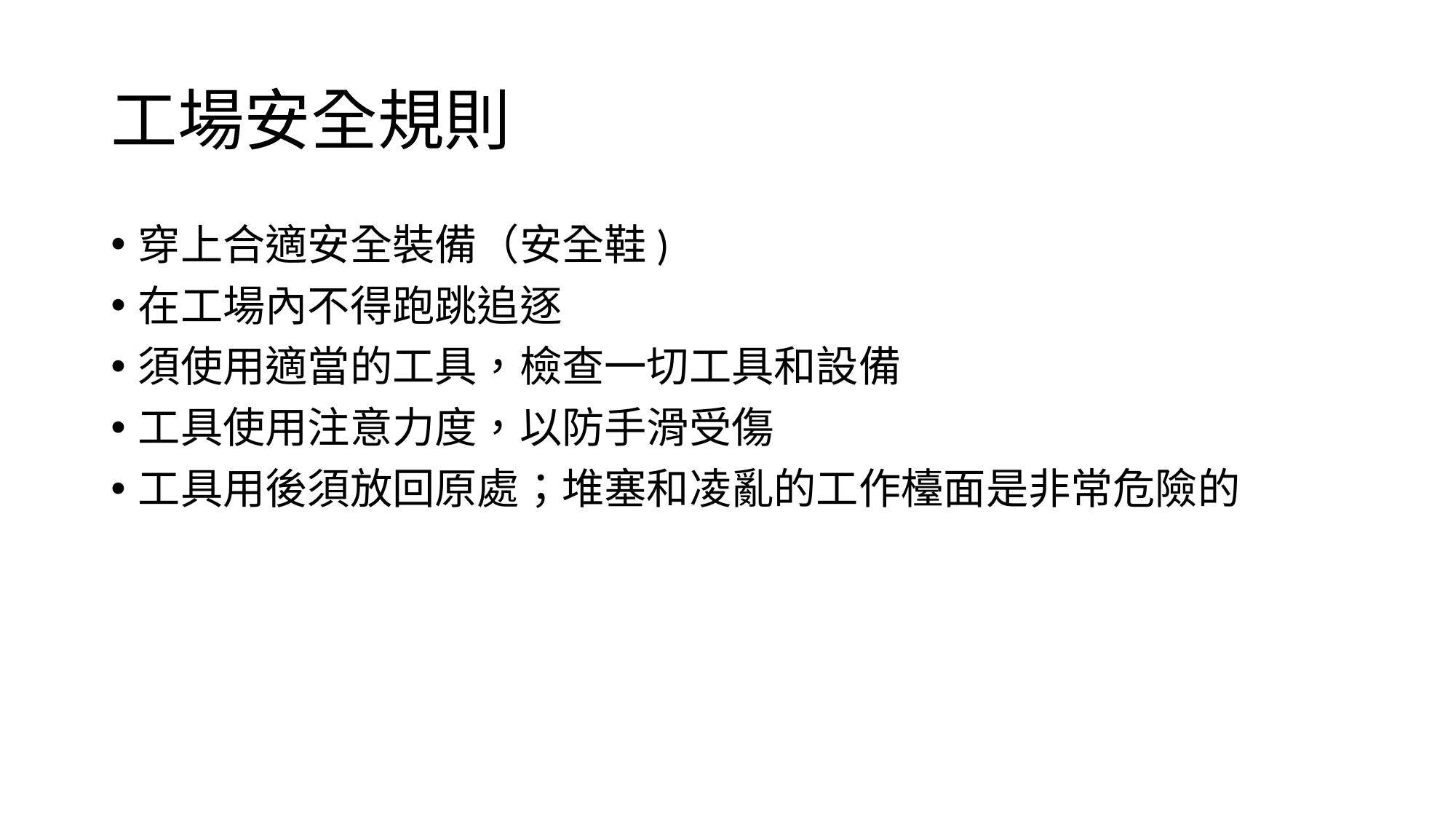

# 工場安全規則
穿上合適安全裝備（安全鞋)
在工場內不得跑跳追逐
須使用適當的工具，檢查一切工具和設備
工具使用注意力度，以防手滑受傷
工具用後須放回原處；堆塞和凌亂的工作檯面是非常危險的